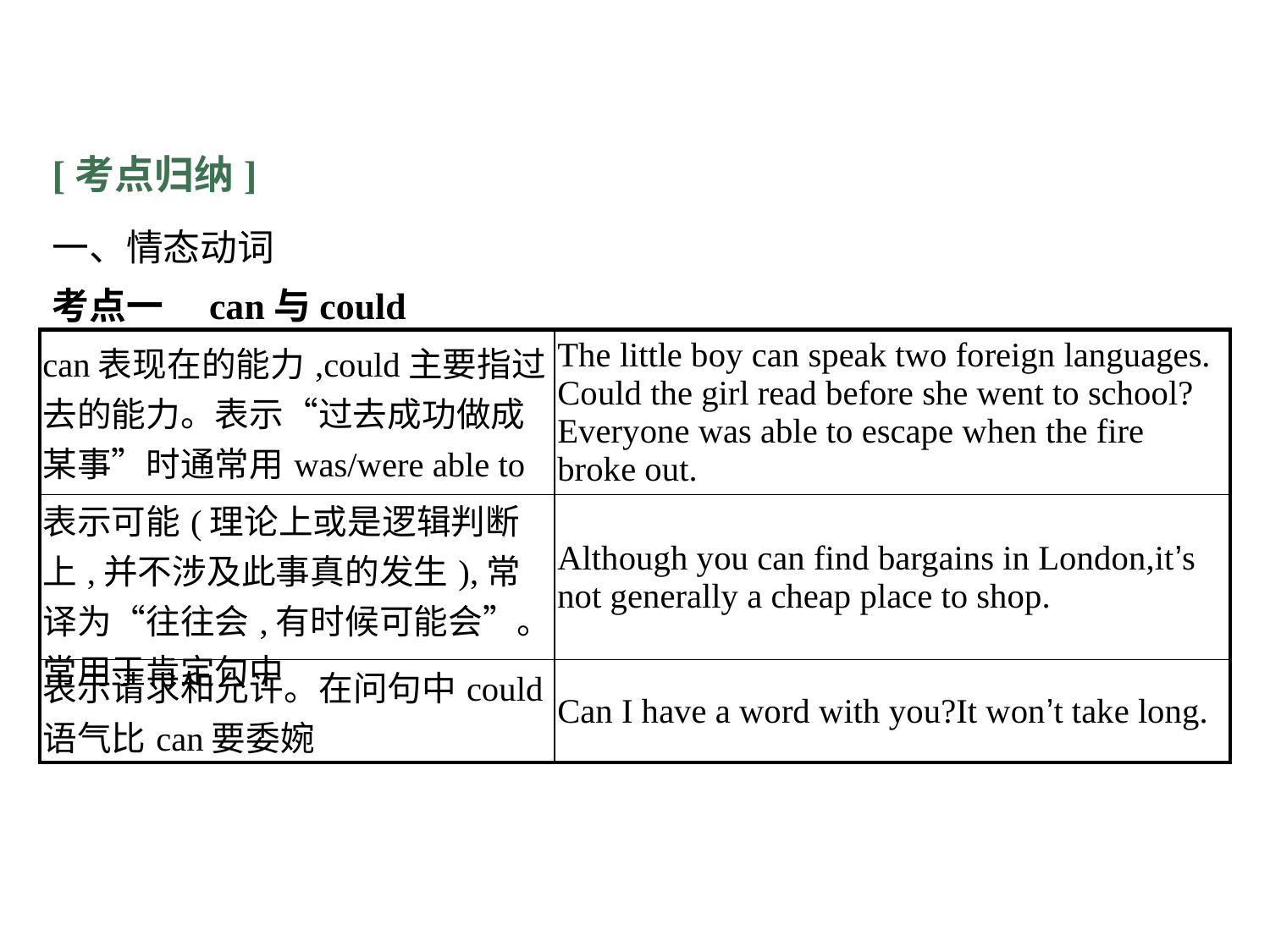

[考点归纳]
一、情态动词
考点一　can与could
| can表现在的能力,could主要指过去的能力。表示“过去成功做成某事”时通常用was/were able to | The little boy can speak two foreign languages. Could the girl read before she went to school? Everyone was able to escape when the fire broke out. |
| --- | --- |
| 表示可能(理论上或是逻辑判断上,并不涉及此事真的发生),常译为“往往会,有时候可能会”。常用于肯定句中 | Although you can find bargains in London,it’s not generally a cheap place to shop. |
| 表示请求和允许。在问句中could语气比can要委婉 | Can I have a word with you?It won’t take long. |